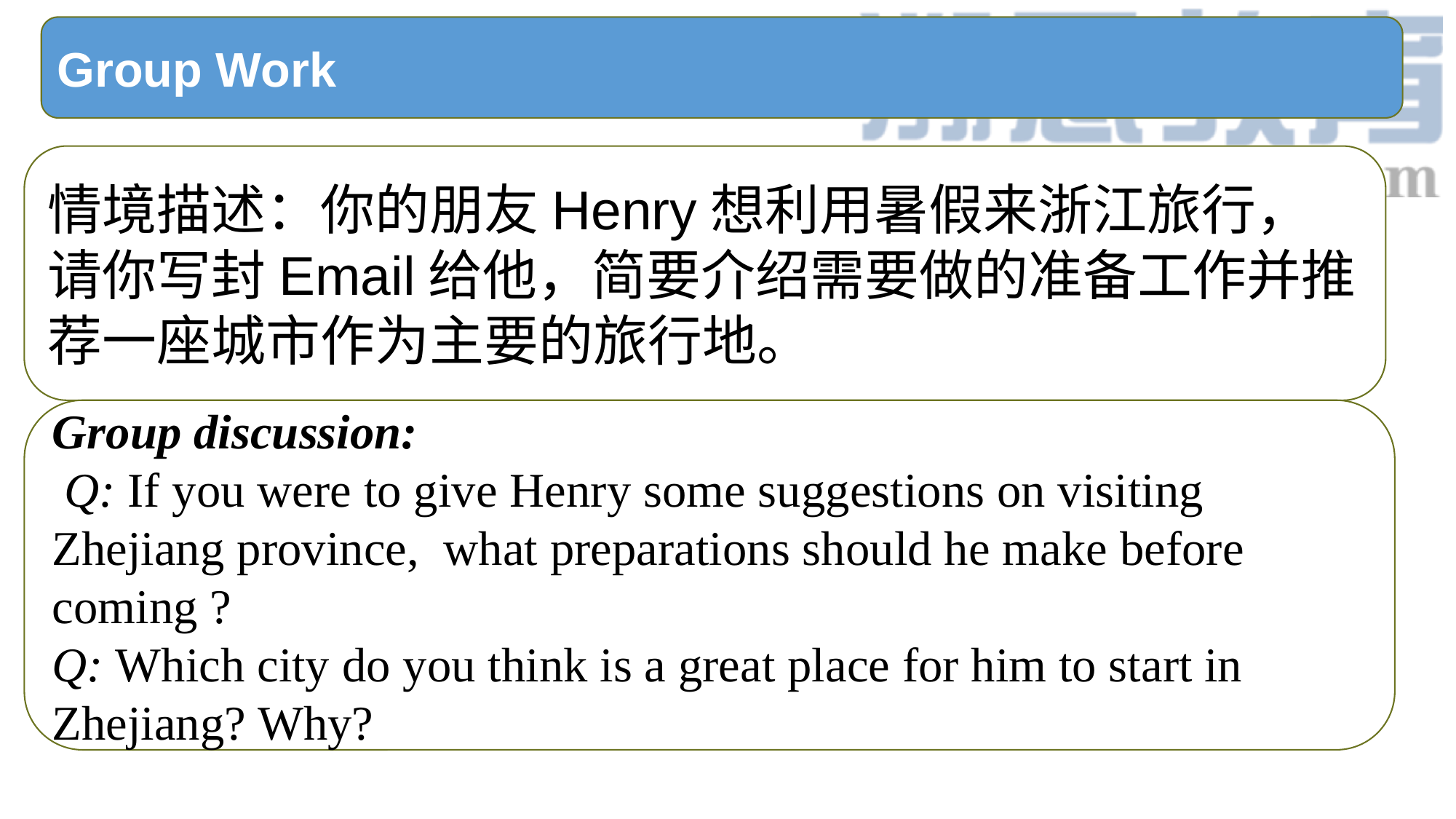

Group Work
情境描述：你的朋友Henry想利用暑假来浙江旅行，请你写封Email给他，简要介绍需要做的准备工作并推荐一座城市作为主要的旅行地。
Group discussion:
 Q: If you were to give Henry some suggestions on visiting Zhejiang province,  what preparations should he make before coming ?
Q: Which city do you think is a great place for him to start in Zhejiang? Why?